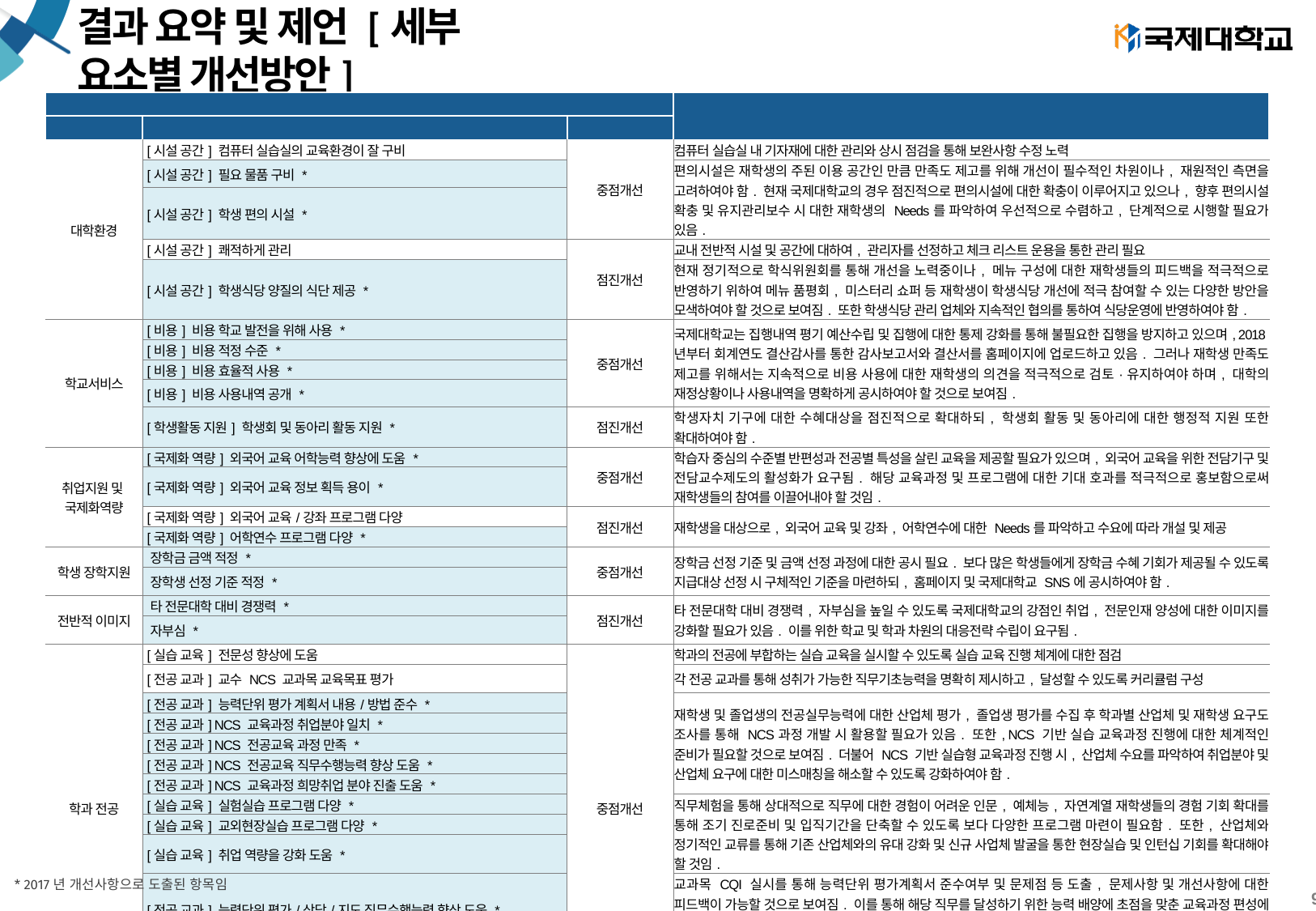

# 결과 요약 및 제언 [세부 요소별 개선방안]
| 개선영역 |  |  | 개선 방안 |
| --- | --- | --- | --- |
| 대 | 세부 | 개선순위 |  |
| 대학환경 | [시설 공간] 컴퓨터 실습실의 교육환경이 잘 구비 | 중점개선 | 컴퓨터 실습실 내 기자재에 대한 관리와 상시 점검을 통해 보완사항 수정 노력 |
|  | [시설 공간] 필요 물품 구비 \* |  | 편의시설은 재학생의 주된 이용 공간인 만큼 만족도 제고를 위해 개선이 필수적인 차원이나, 재원적인 측면을 고려하여야 함. 현재 국제대학교의 경우 점진적으로 편의시설에 대한 확충이 이루어지고 있으나, 향후 편의시설 확충 및 유지관리보수 시 대한 재학생의 Needs를 파악하여 우선적으로 수렴하고, 단계적으로 시행할 필요가 있음. |
|  | [시설 공간] 학생 편의 시설 \* |  |  |
|  | [시설 공간] 쾌적하게 관리 | 점진개선 | 교내 전반적 시설 및 공간에 대하여, 관리자를 선정하고 체크 리스트 운용을 통한 관리 필요 |
|  | [시설 공간] 학생식당 양질의 식단 제공 \* |  | 현재 정기적으로 학식위원회를 통해 개선을 노력중이나, 메뉴 구성에 대한 재학생들의 피드백을 적극적으로 반영하기 위하여 메뉴 품평회, 미스터리 쇼퍼 등 재학생이 학생식당 개선에 적극 참여할 수 있는 다양한 방안을 모색하여야 할 것으로 보여짐. 또한 학생식당 관리 업체와 지속적인 협의를 통하여 식당운영에 반영하여야 함. |
| 학교서비스 | [비용] 비용 학교 발전을 위해 사용 \* | 중점개선 | 국제대학교는 집행내역 평기 예산수립 및 집행에 대한 통제 강화를 통해 불필요한 집행을 방지하고 있으며, 2018년부터 회계연도 결산감사를 통한 감사보고서와 결산서를 홈페이지에 업로드하고 있음. 그러나 재학생 만족도 제고를 위해서는 지속적으로 비용 사용에 대한 재학생의 의견을 적극적으로 검토·유지하여야 하며, 대학의 재정상황이나 사용내역을 명확하게 공시하여야 할 것으로 보여짐. |
|  | [비용] 비용 적정 수준 \* |  |  |
|  | [비용] 비용 효율적 사용 \* |  |  |
|  | [비용] 비용 사용내역 공개 \* |  |  |
|  | [학생활동 지원] 학생회 및 동아리 활동 지원 \* | 점진개선 | 학생자치 기구에 대한 수혜대상을 점진적으로 확대하되, 학생회 활동 및 동아리에 대한 행정적 지원 또한 확대하여야 함. |
| 취업지원 및 국제화역량 | [국제화 역량] 외국어 교육 어학능력 향상에 도움 \* | 중점개선 | 학습자 중심의 수준별 반편성과 전공별 특성을 살린 교육을 제공할 필요가 있으며, 외국어 교육을 위한 전담기구 및 전담교수제도의 활성화가 요구됨. 해당 교육과정 및 프로그램에 대한 기대 호과를 적극적으로 홍보함으로써 재학생들의 참여를 이끌어내야 할 것임. |
|  | [국제화 역량] 외국어 교육 정보 획득 용이 \* |  |  |
|  | [국제화 역량] 외국어 교육/강좌 프로그램 다양 | 점진개선 | 재학생을 대상으로, 외국어 교육 및 강좌, 어학연수에 대한 Needs를 파악하고 수요에 따라 개설 및 제공 |
|  | [국제화 역량] 어학연수 프로그램 다양 \* |  |  |
| 학생 장학지원 | 장학금 금액 적정 \* | 중점개선 | 장학금 선정 기준 및 금액 선정 과정에 대한 공시 필요. 보다 많은 학생들에게 장학금 수혜 기회가 제공될 수 있도록 지급대상 선정 시 구체적인 기준을 마련하되, 홈페이지 및 국제대학교 SNS에 공시하여야 함. |
|  | 장학생 선정 기준 적정 \* |  |  |
| 전반적 이미지 | 타 전문대학 대비 경쟁력 \* | 점진개선 | 타 전문대학 대비 경쟁력, 자부심을 높일 수 있도록 국제대학교의 강점인 취업, 전문인재 양성에 대한 이미지를 강화할 필요가 있음. 이를 위한 학교 및 학과 차원의 대응전략 수립이 요구됨. |
|  | 자부심 \* |  |  |
| 학과 전공 | [실습 교육] 전문성 향상에 도움 | 중점개선 | 학과의 전공에 부합하는 실습 교육을 실시할 수 있도록 실습 교육 진행 체계에 대한 점검 |
|  | [전공 교과] 교수 NCS 교과목 교육목표 평가 |  | 각 전공 교과를 통해 성취가 가능한 직무기초능력을 명확히 제시하고, 달성할 수 있도록 커리큘럼 구성 |
|  | [전공 교과] 능력단위 평가 계획서 내용/방법 준수 \* |  | 재학생 및 졸업생의 전공실무능력에 대한 산업체 평가, 졸업생 평가를 수집 후 학과별 산업체 및 재학생 요구도 조사를 통해 NCS과정 개발 시 활용할 필요가 있음. 또한, NCS 기반 실습 교육과정 진행에 대한 체계적인 준비가 필요할 것으로 보여짐. 더불어 NCS 기반 실습형 교육과정 진행 시, 산업체 수요를 파악하여 취업분야 및 산업체 요구에 대한 미스매칭을 해소할 수 있도록 강화하여야 함. |
|  | [전공 교과] NCS 교육과정 취업분야 일치 \* |  |  |
|  | [전공 교과] NCS 전공교육 과정 만족 \* |  |  |
|  | [전공 교과] NCS 전공교육 직무수행능력 향상 도움 \* |  |  |
|  | [전공 교과] NCS 교육과정 희망취업 분야 진출 도움 \* |  |  |
|  | [실습 교육] 실험실습 프로그램 다양 \* |  | 직무체험을 통해 상대적으로 직무에 대한 경험이 어려운 인문, 예체능, 자연계열 재학생들의 경험 기회 확대를 통해 조기 진로준비 및 입직기간을 단축할 수 있도록 보다 다양한 프로그램 마련이 필요함. 또한, 산업체와 정기적인 교류를 통해 기존 산업체와의 유대 강화 및 신규 사업체 발굴을 통한 현장실습 및 인턴십 기회를 확대해야 할 것임. |
|  | [실습 교육] 교외현장실습 프로그램 다양 \* |  |  |
|  | [실습 교육] 취업 역량을 강화 도움 \* |  |  |
|  | [전공 교과] 능력단위 평가/상담/지도 직무수행능력 향상 도움 \* |  | 교과목 CQI 실시를 통해 능력단위 평가계획서 준수여부 및 문제점 등 도출, 문제사항 및 개선사항에 대한 피드백이 가능할 것으로 보여짐. 이를 통해 해당 직무를 달성하기 위한 능력 배양에 초점을 맞춘 교육과정 편성에 지속적으로 참고·개선하되, 향후 재학생들의 평가 결과에 대한 피드백인재상과 직무 수행 영역을 범주화하여 학생들이 본인의 직무수행 영역을 가늠할 수 있도록 하고, 맞춤형 진로를 세우기 위한 방향으로 전공 교육과정이 마련되어야 할 것임. |
|  | [전공 교과] 평가 결과에 대한 피드백 제공 \* |  |  |
* 2017년 개선사항으로 도출된 항목임